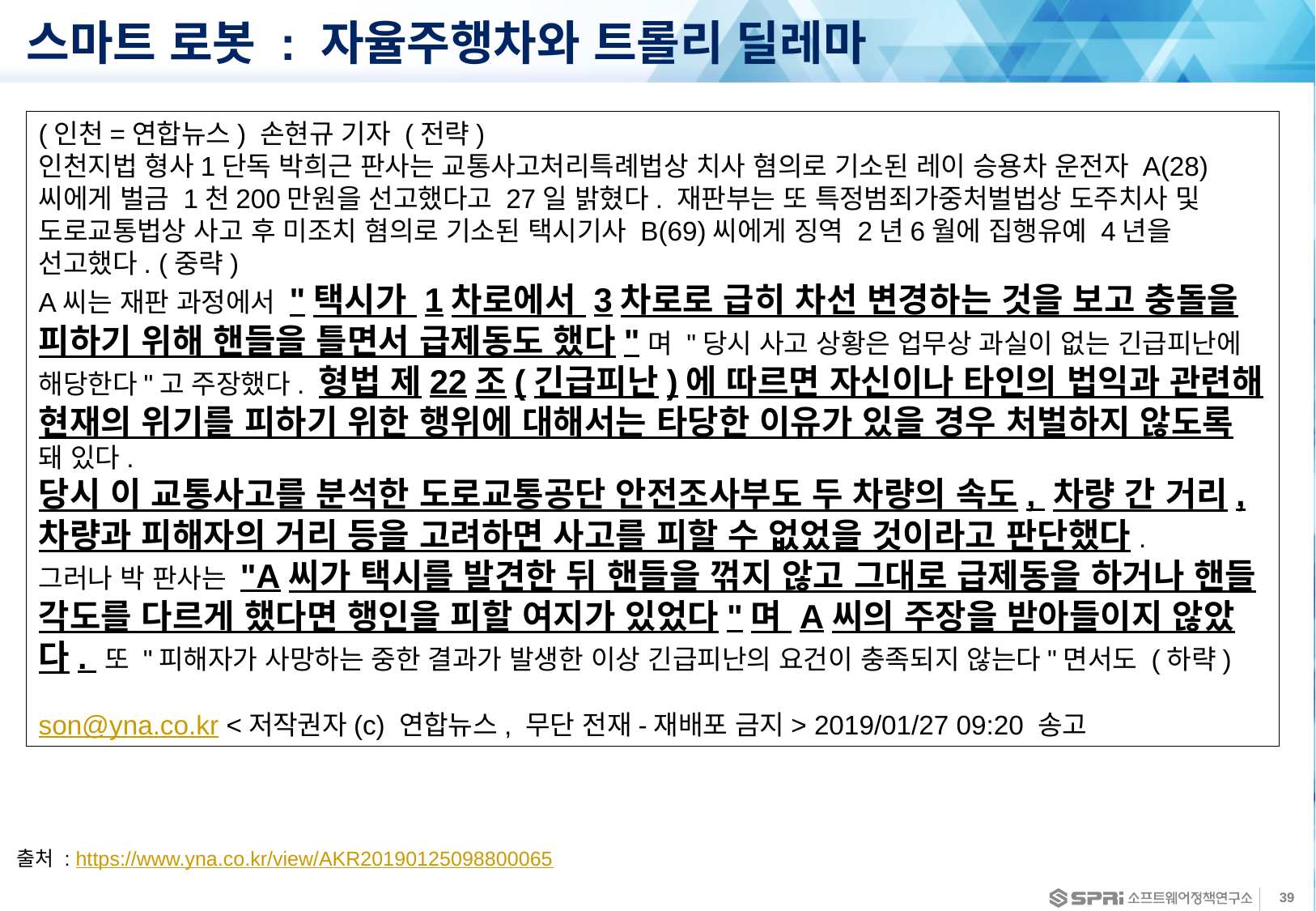

# 스마트 로봇 : 자율주행차와 트롤리 딜레마
(인천=연합뉴스) 손현규 기자 (전략)
인천지법 형사1단독 박희근 판사는 교통사고처리특례법상 치사 혐의로 기소된 레이 승용차 운전자 A(28)씨에게 벌금 1천200만원을 선고했다고 27일 밝혔다. 재판부는 또 특정범죄가중처벌법상 도주치사 및 도로교통법상 사고 후 미조치 혐의로 기소된 택시기사 B(69)씨에게 징역 2년6월에 집행유예 4년을 선고했다. (중략)
A씨는 재판 과정에서 "택시가 1차로에서 3차로로 급히 차선 변경하는 것을 보고 충돌을 피하기 위해 핸들을 틀면서 급제동도 했다"며 "당시 사고 상황은 업무상 과실이 없는 긴급피난에 해당한다"고 주장했다. 형법 제22조(긴급피난)에 따르면 자신이나 타인의 법익과 관련해 현재의 위기를 피하기 위한 행위에 대해서는 타당한 이유가 있을 경우 처벌하지 않도록 돼 있다.
당시 이 교통사고를 분석한 도로교통공단 안전조사부도 두 차량의 속도, 차량 간 거리, 차량과 피해자의 거리 등을 고려하면 사고를 피할 수 없었을 것이라고 판단했다.
그러나 박 판사는 "A씨가 택시를 발견한 뒤 핸들을 꺾지 않고 그대로 급제동을 하거나 핸들 각도를 다르게 했다면 행인을 피할 여지가 있었다"며 A씨의 주장을 받아들이지 않았다. 또 "피해자가 사망하는 중한 결과가 발생한 이상 긴급피난의 요건이 충족되지 않는다"면서도 (하략)

son@yna.co.kr <저작권자(c) 연합뉴스, 무단 전재-재배포 금지> 2019/01/27 09:20 송고
출처 : https://www.yna.co.kr/view/AKR20190125098800065